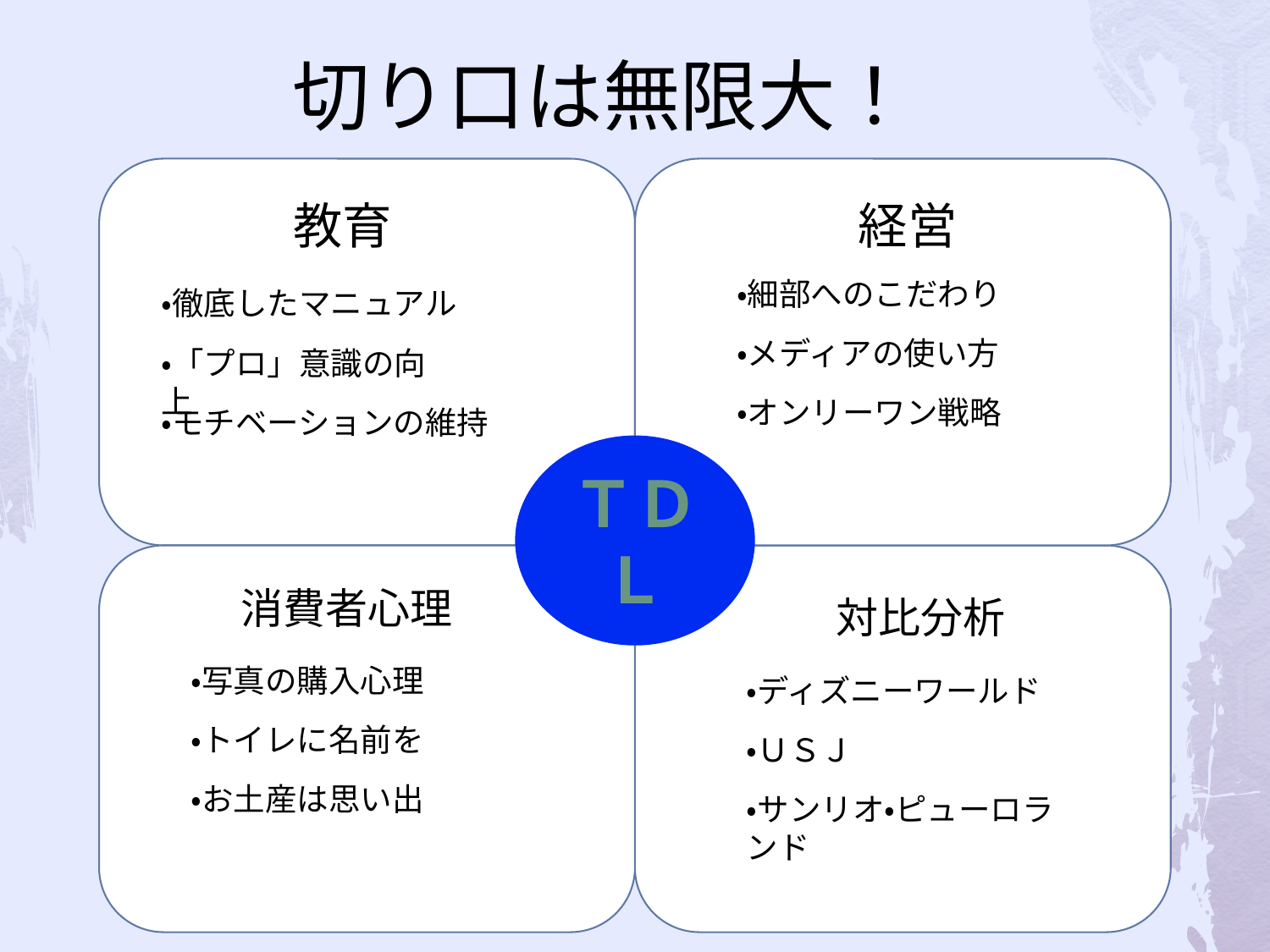

# 切り口は無限大！

教育
経営
・細部へのこだわり
・徹底したマニュアル
・メディアの使い方
・「プロ」意識の向上
・オンリーワン戦略
・モチベーションの維持
ＴＤＬ

消費者心理
対比分析
・写真の購入心理
・ディズニーワールド
・トイレに名前を
・ＵＳＪ
・お土産は思い出
・サンリオ・ピューロランド